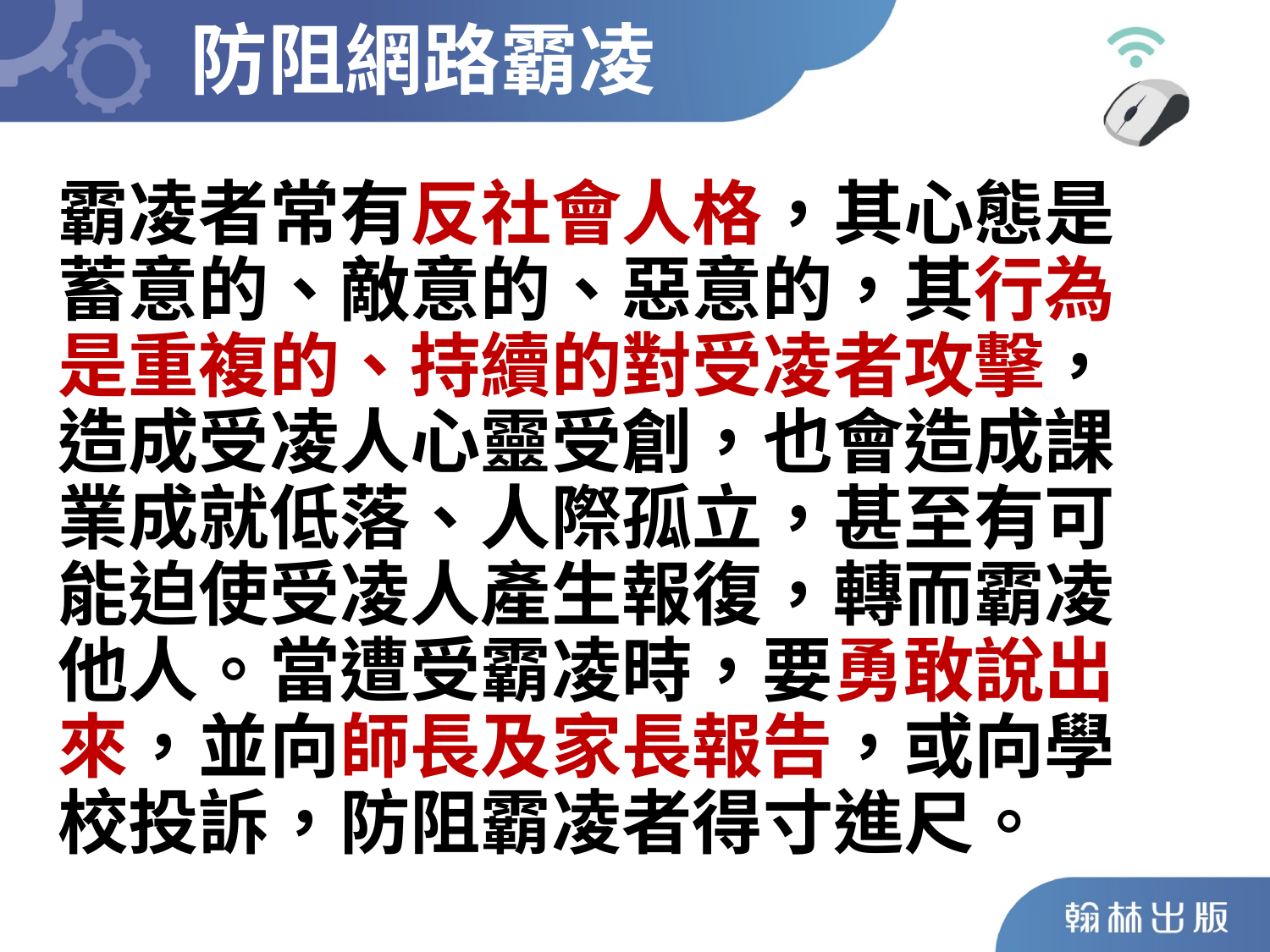

防阻網路霸凌
霸凌者常有反社會人格，其心態是蓄意的、敵意的、惡意的，其行為是重複的、持續的對受凌者攻擊，造成受凌人心靈受創，也會造成課業成就低落、人際孤立，甚至有可能迫使受凌人產生報復，轉而霸凌他人。當遭受霸凌時，要勇敢說出來，並向師長及家長報告，或向學校投訴，防阻霸凌者得寸進尺。